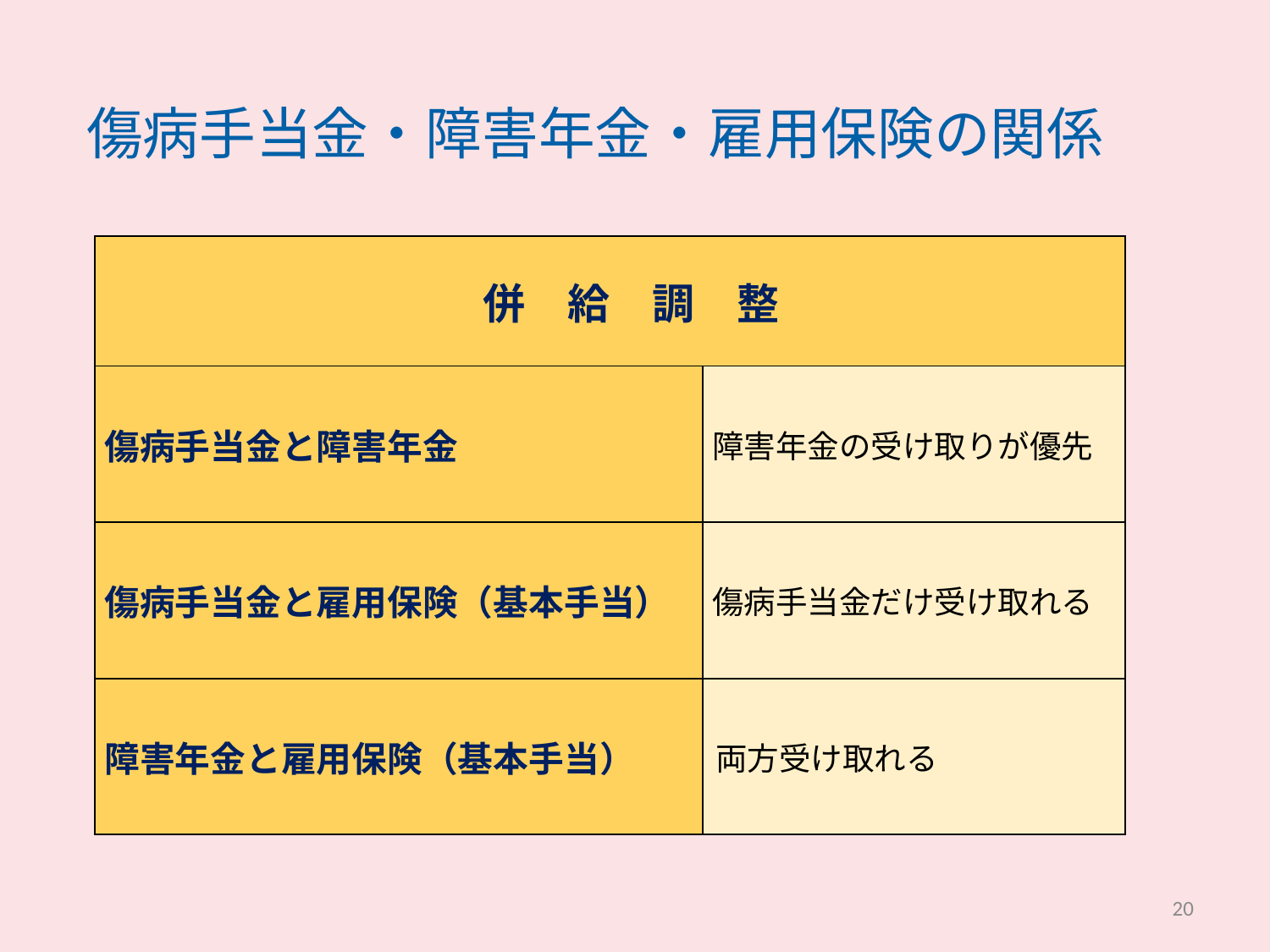

# 傷病手当金・障害年金・雇用保険の関係

| 併　給　調　整 |  |
| --- | --- |
| 傷病手当金と障害年金 | 障害年金の受け取りが優先 |
| 傷病手当金と雇用保険（基本手当） | 傷病手当金だけ受け取れる |
| 障害年金と雇用保険（基本手当） | 両方受け取れる |
20